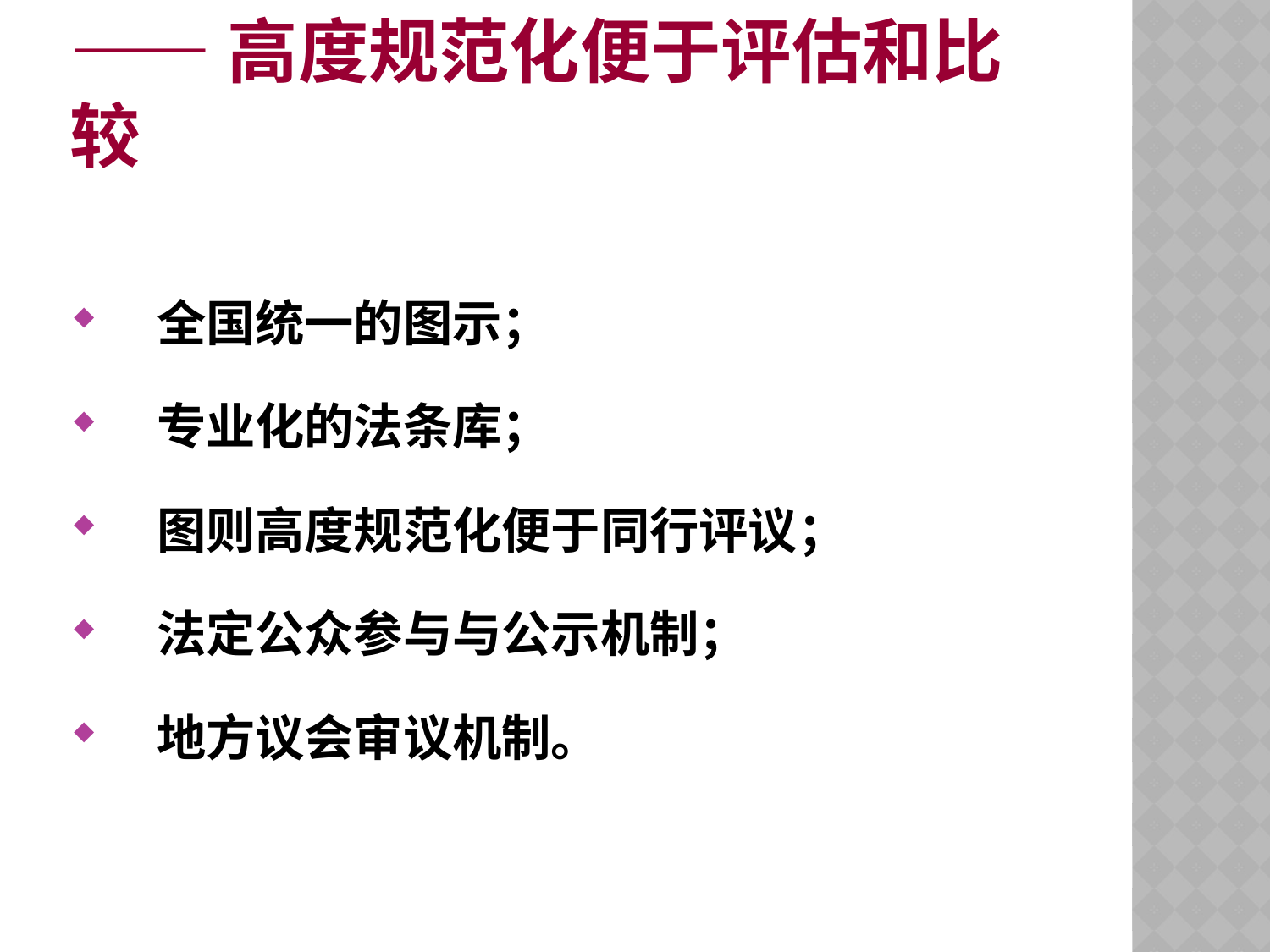

# ——高度规范化便于评估和比较
全国统一的图示；
专业化的法条库；
图则高度规范化便于同行评议；
法定公众参与与公示机制；
地方议会审议机制。